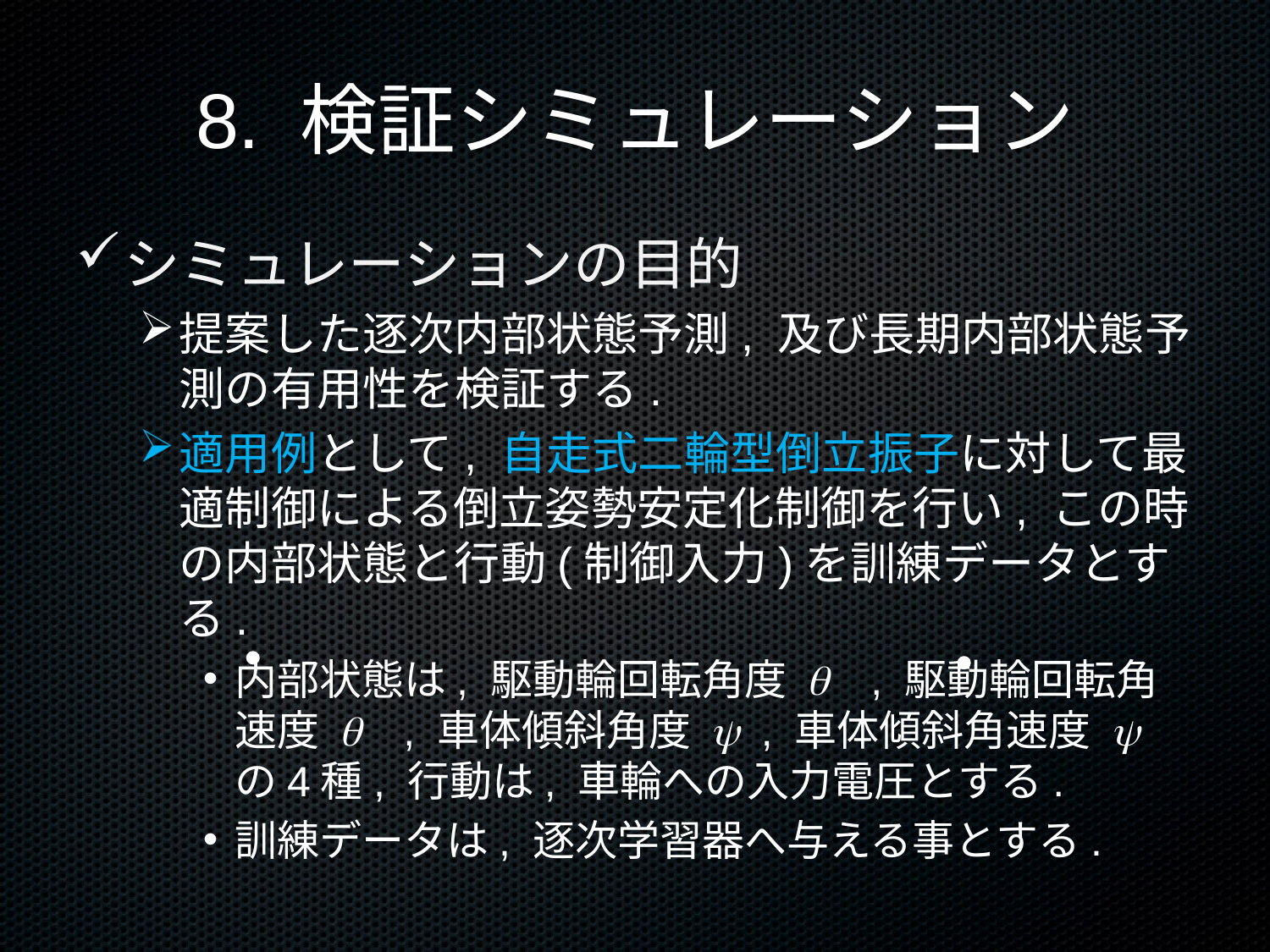

8. 検証シミュレーション
シミュレーションの目的
提案した逐次内部状態予測, 及び長期内部状態予測の有用性を検証する.
適用例として, 自走式二輪型倒立振子に対して最適制御による倒立姿勢安定化制御を行い, この時の内部状態と行動(制御入力)を訓練データとする.
内部状態は, 駆動輪回転角度 θ  , 駆動輪回転角速度 θ  , 車体傾斜角度 ψ , 車体傾斜角速度 ψ の4種, 行動は, 車輪への入力電圧とする.
訓練データは, 逐次学習器へ与える事とする.